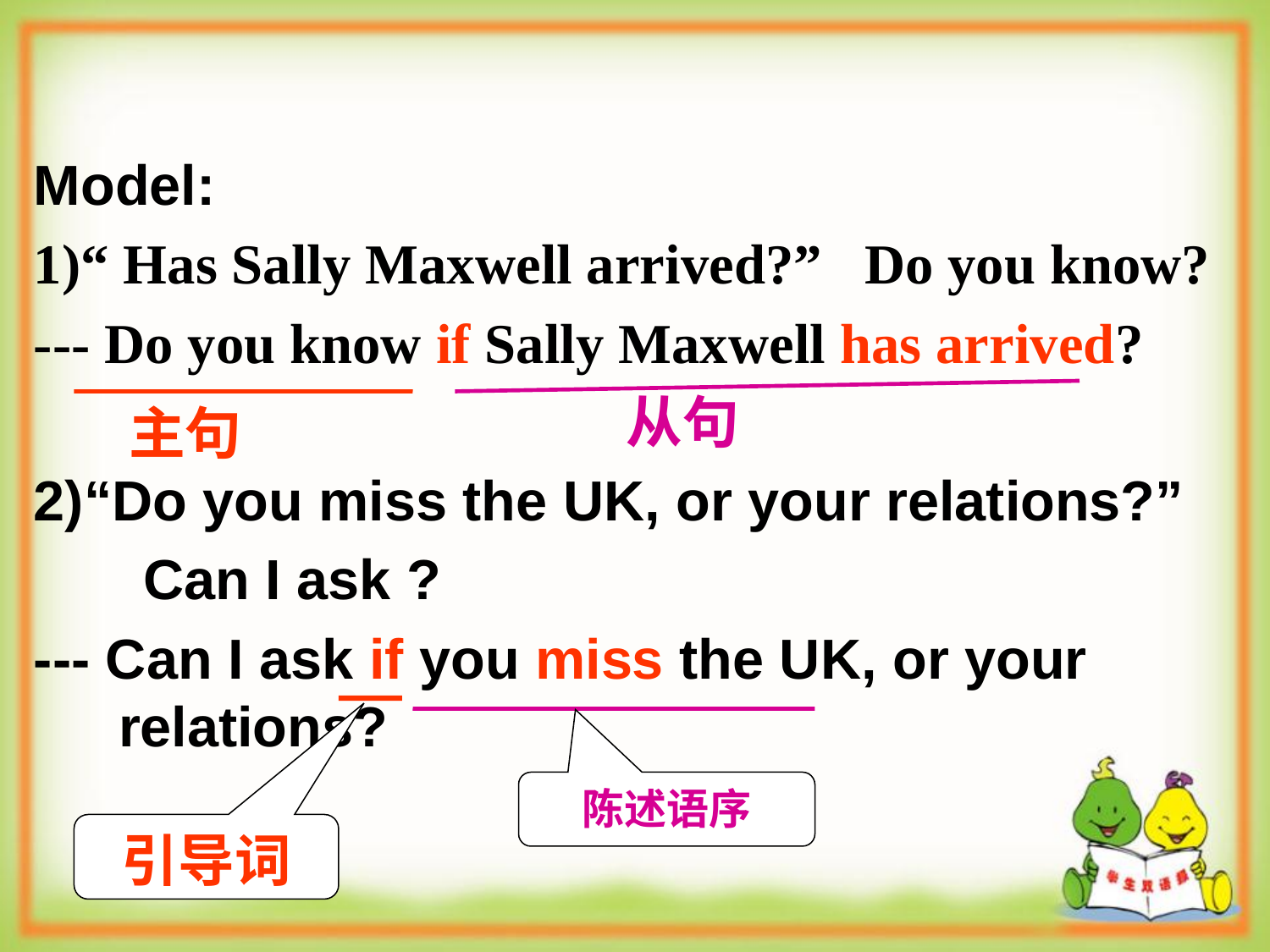

Model:
1)“ Has Sally Maxwell arrived?”   Do you know?
--- Do you know if Sally Maxwell has arrived?

2)“Do you miss the UK, or your relations?”
       Can I ask ?
--- Can I ask if you miss the UK, or your relations?

从句

主句

陈述语序
引导词